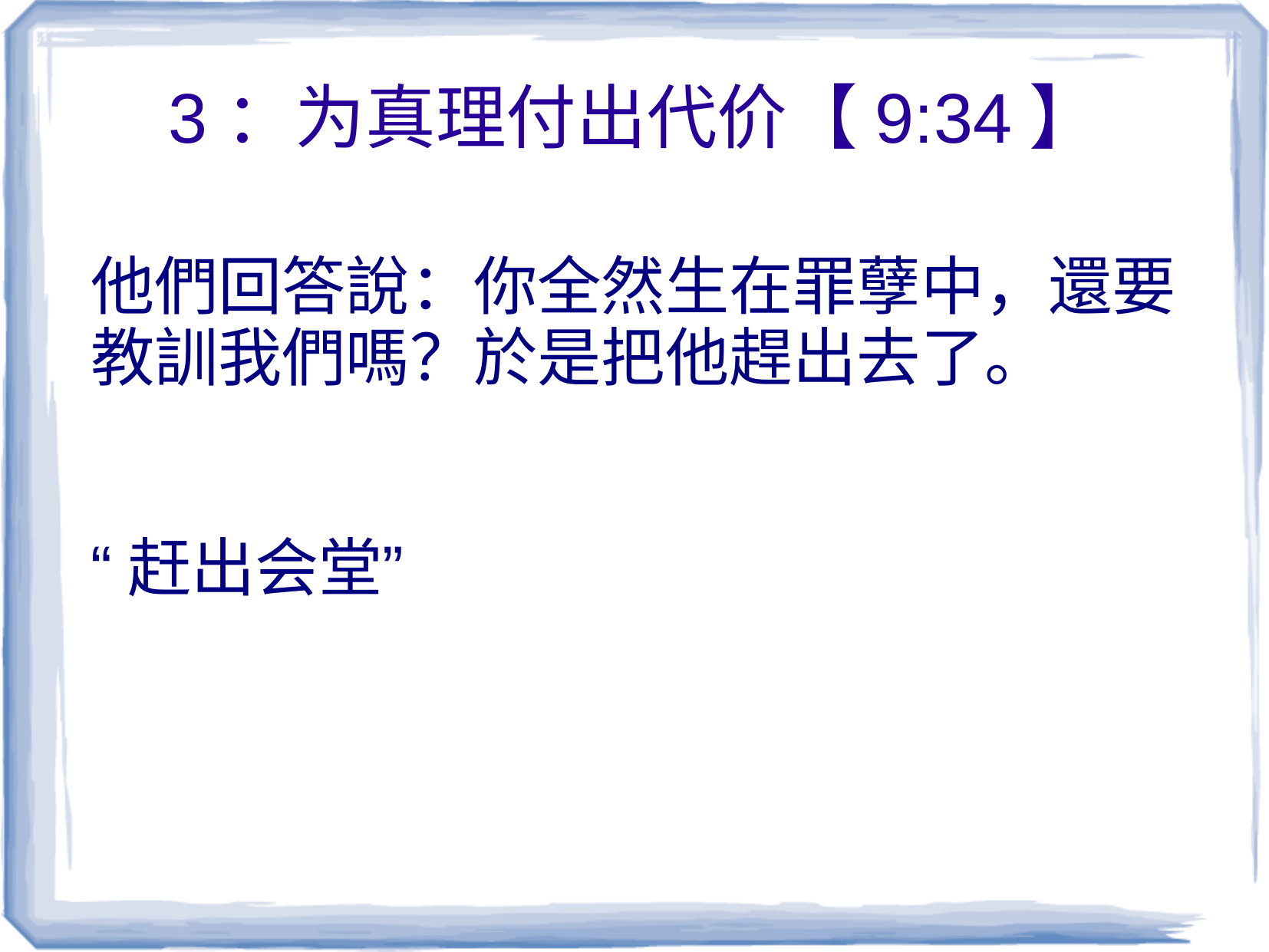

# 3：为真理付出代价【9:34】
他們回答說：你全然生在罪孽中，還要教訓我們嗎？於是把他趕出去了。

“赶出会堂”